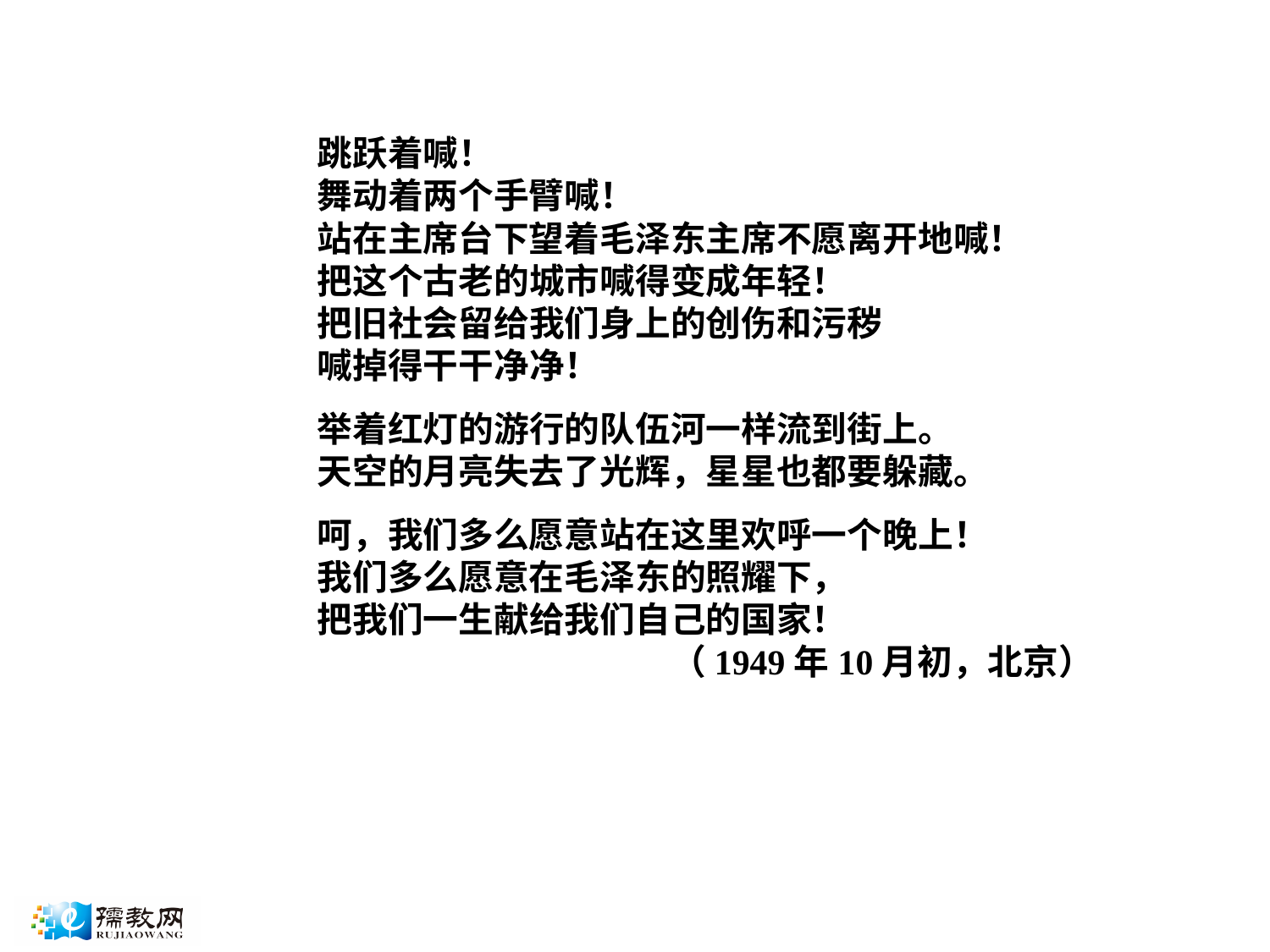

跳跃着喊！
舞动着两个手臂喊！
站在主席台下望着毛泽东主席不愿离开地喊！
把这个古老的城市喊得变成年轻！
把旧社会留给我们身上的创伤和污秽
喊掉得干干净净！
举着红灯的游行的队伍河一样流到街上。
天空的月亮失去了光辉，星星也都要躲藏。
呵，我们多么愿意站在这里欢呼一个晚上！
我们多么愿意在毛泽东的照耀下，
把我们一生献给我们自己的国家！
（1949年10月初，北京）